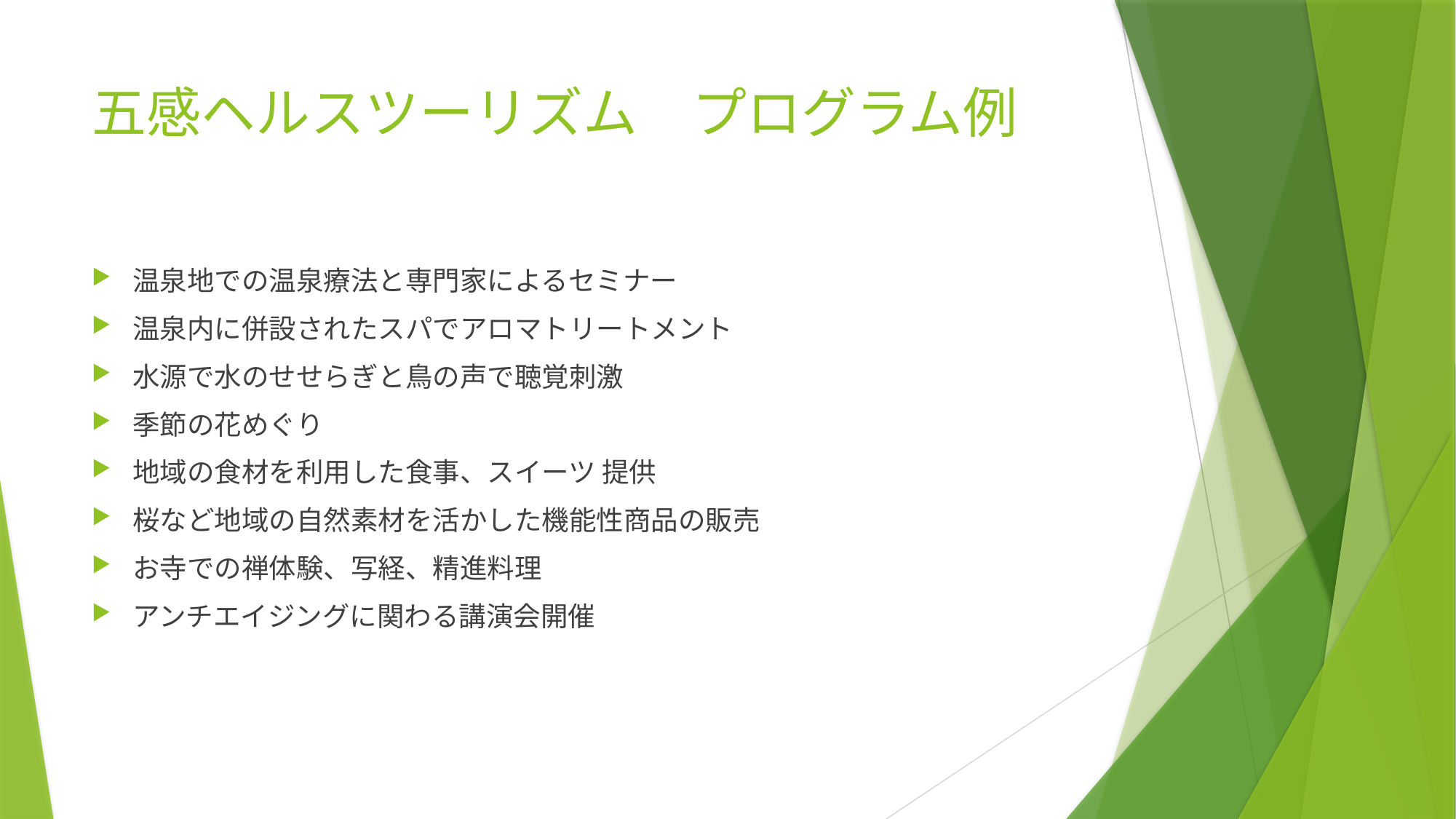

# 五感ヘルスツーリズム　プログラム例
温泉地での温泉療法と専門家によるセミナー
温泉内に併設されたスパでアロマトリートメント
水源で水のせせらぎと鳥の声で聴覚刺激
季節の花めぐり
地域の食材を利用した食事、スイーツ 提供
桜など地域の自然素材を活かした機能性商品の販売
お寺での禅体験、写経、精進料理
アンチエイジングに関わる講演会開催